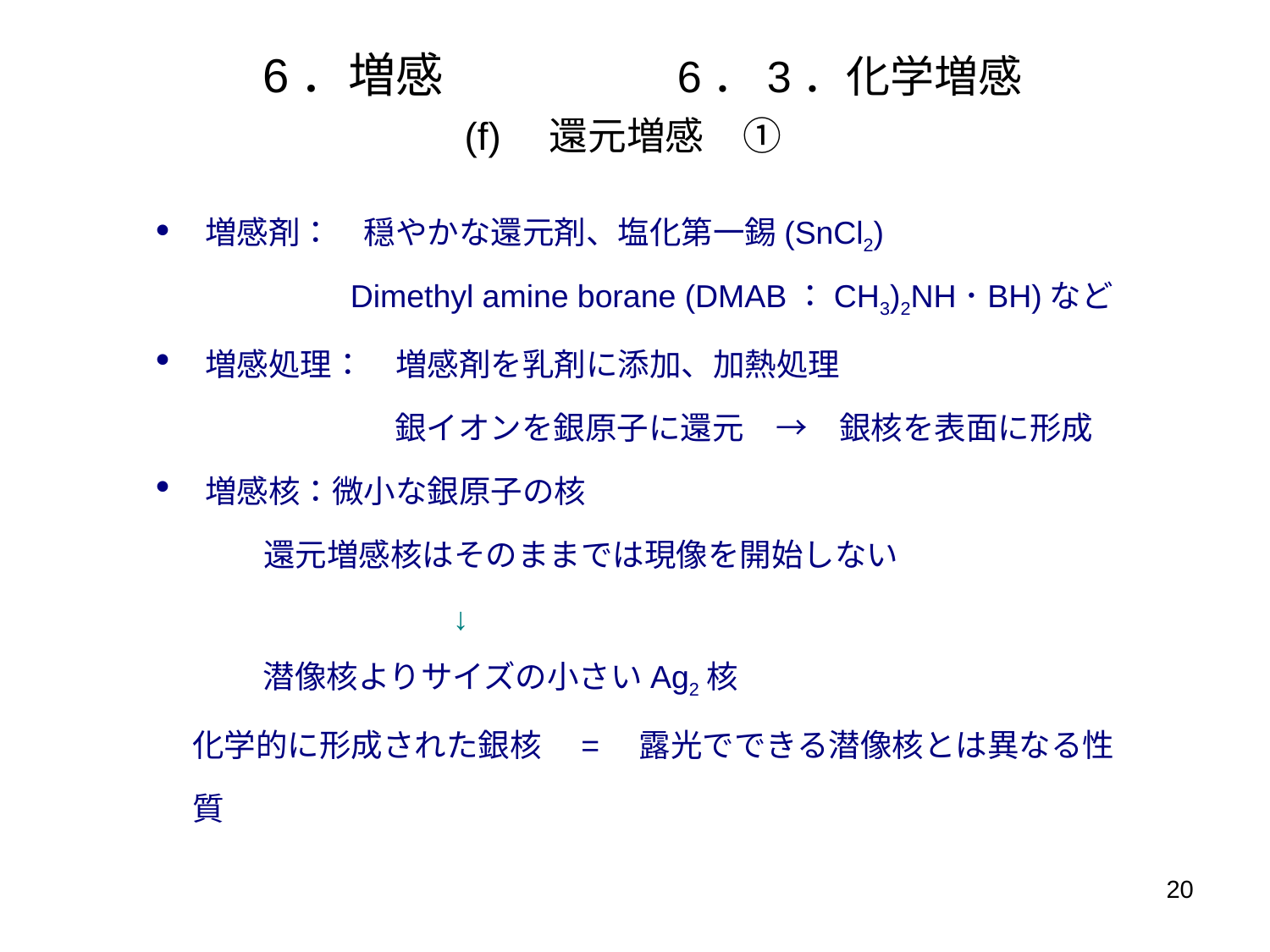

# 6．増感　　　　   6．3．化学増感 (f)　還元増感　①
増感剤：　穏やかな還元剤、塩化第一錫(SnCl2)
Dimethyl amine borane (DMAB：CH3)2NH･BH)など
増感処理：　増感剤を乳剤に添加、加熱処理
	銀イオンを銀原子に還元　→　銀核を表面に形成
増感核：微小な銀原子の核
還元増感核はそのままでは現像を開始しない
	↓
潜像核よりサイズの小さいAg2核
化学的に形成された銀核　=　露光でできる潜像核とは異なる性質

20